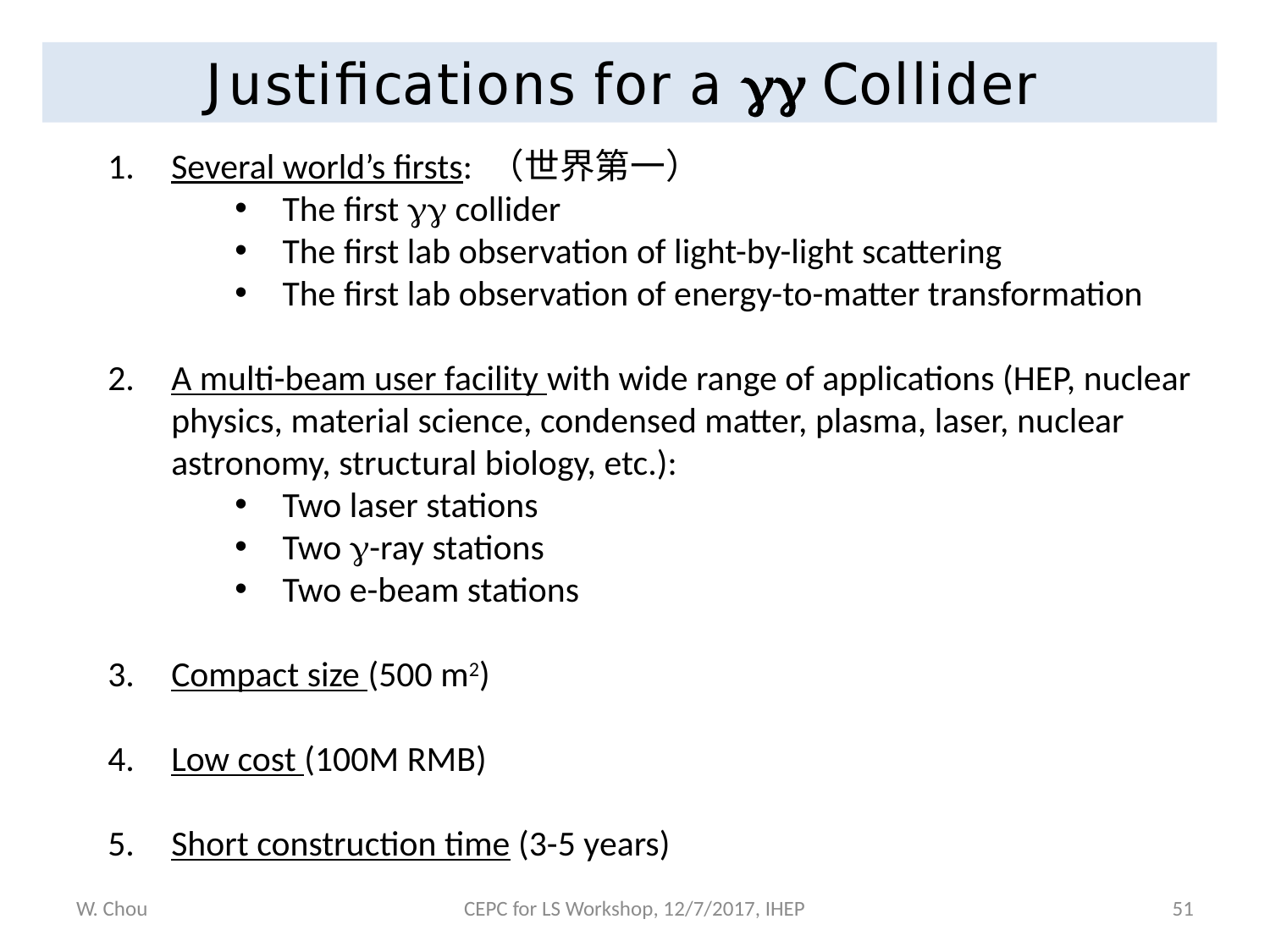

Justifications for a γγ Collider
Several world’s firsts: （世界第一）
The first γγ collider
The first lab observation of light-by-light scattering
The first lab observation of energy-to-matter transformation

A multi-beam user facility with wide range of applications (HEP, nuclear physics, material science, condensed matter, plasma, laser, nuclear astronomy, structural biology, etc.):
Two laser stations
Two γ-ray stations
Two e-beam stations

Compact size (500 m2)

Low cost (100M RMB)

Short construction time (3-5 years)
W. Chou
CEPC for LS Workshop, 12/7/2017, IHEP
51